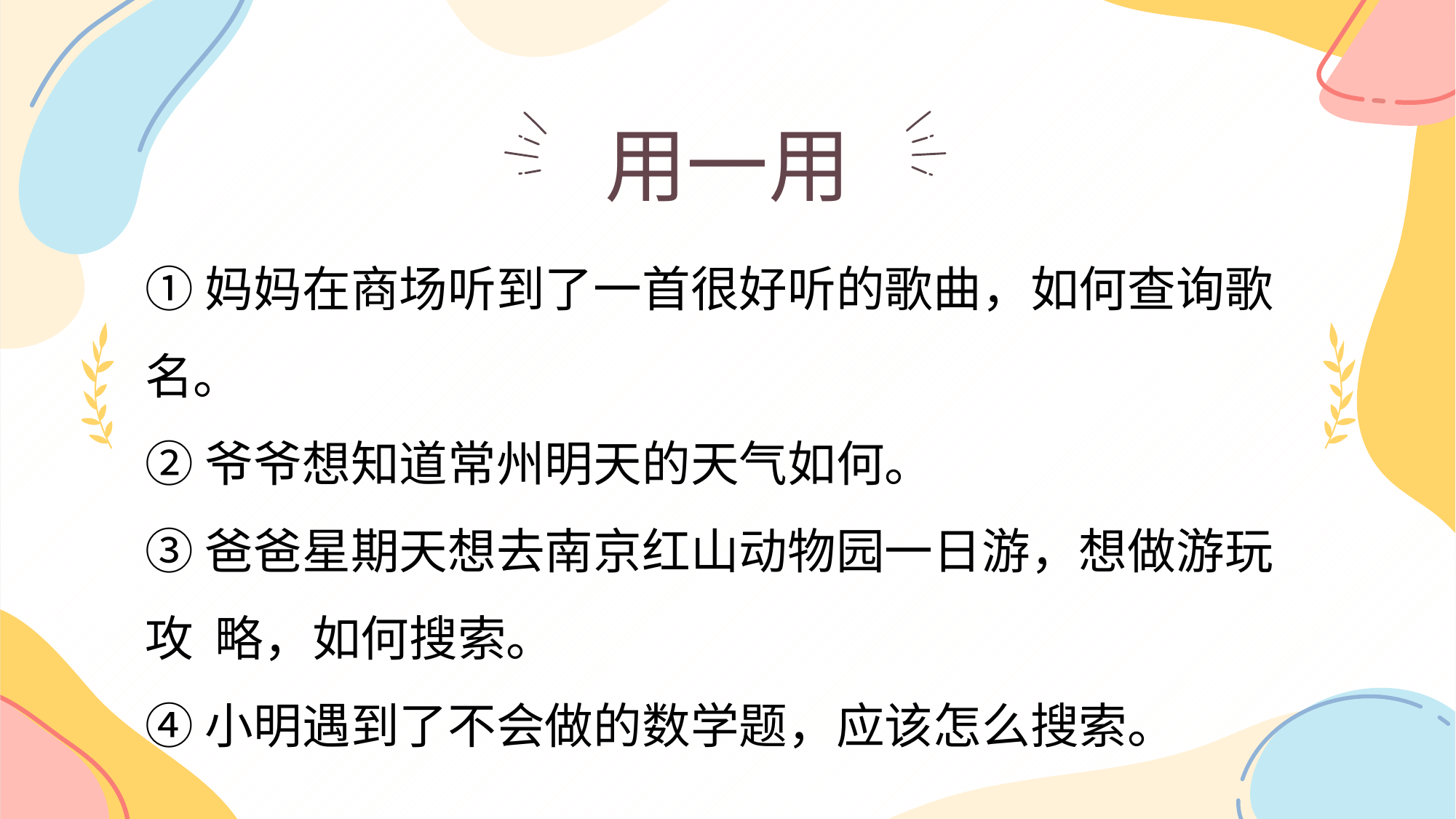

用一用

①妈妈在商场听到了一首很好听的歌曲，如何查询歌名。
②爷爷想知道常州明天的天气如何。
③爸爸星期天想去南京红山动物园一日游，想做游玩攻  略，如何搜索。
④小明遇到了不会做的数学题，应该怎么搜索。